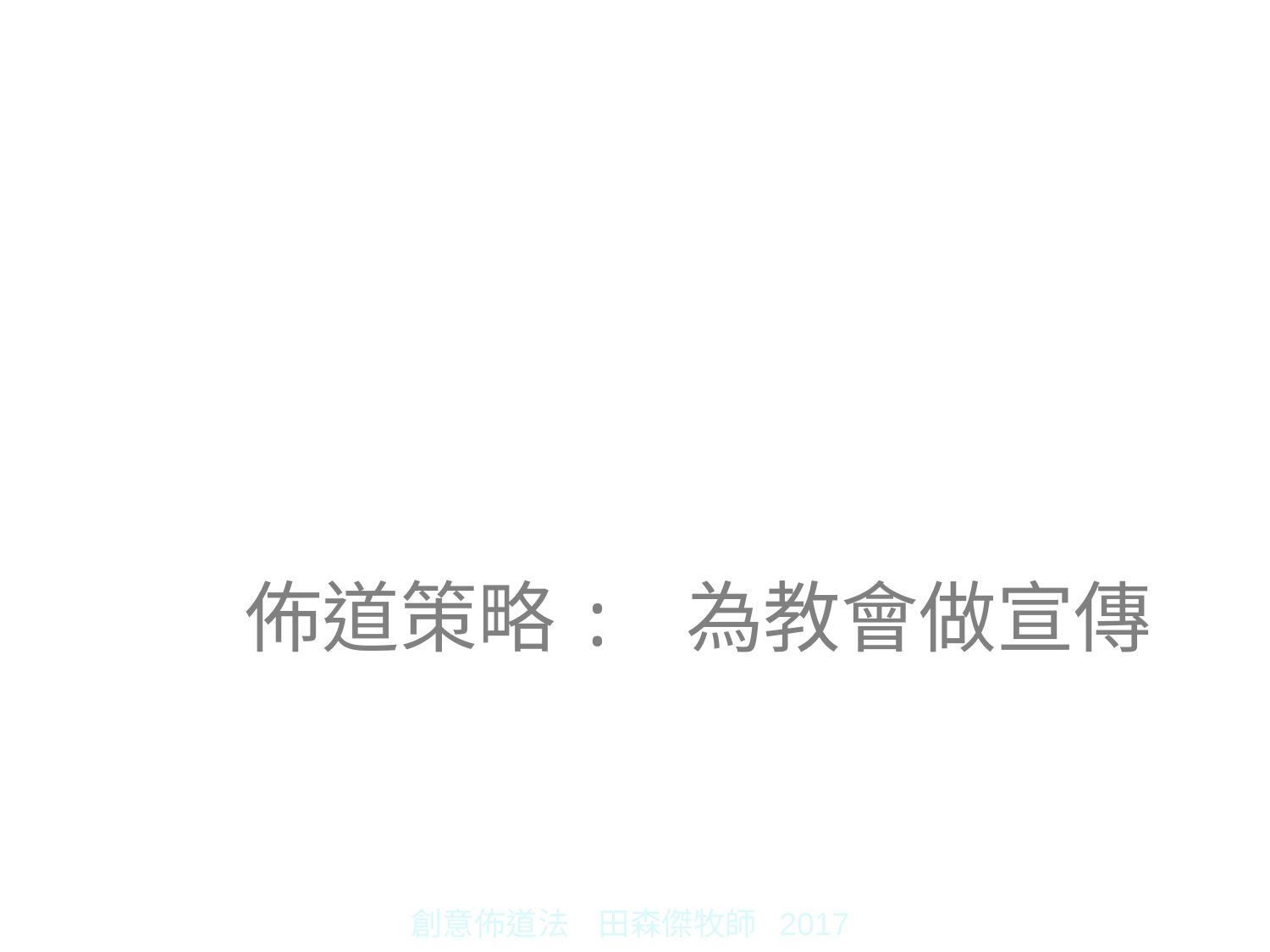

第一個攤位:  免費照相!
# 佈道策略: 為教會做宣傳
創意佈道法    田森傑牧師  2017